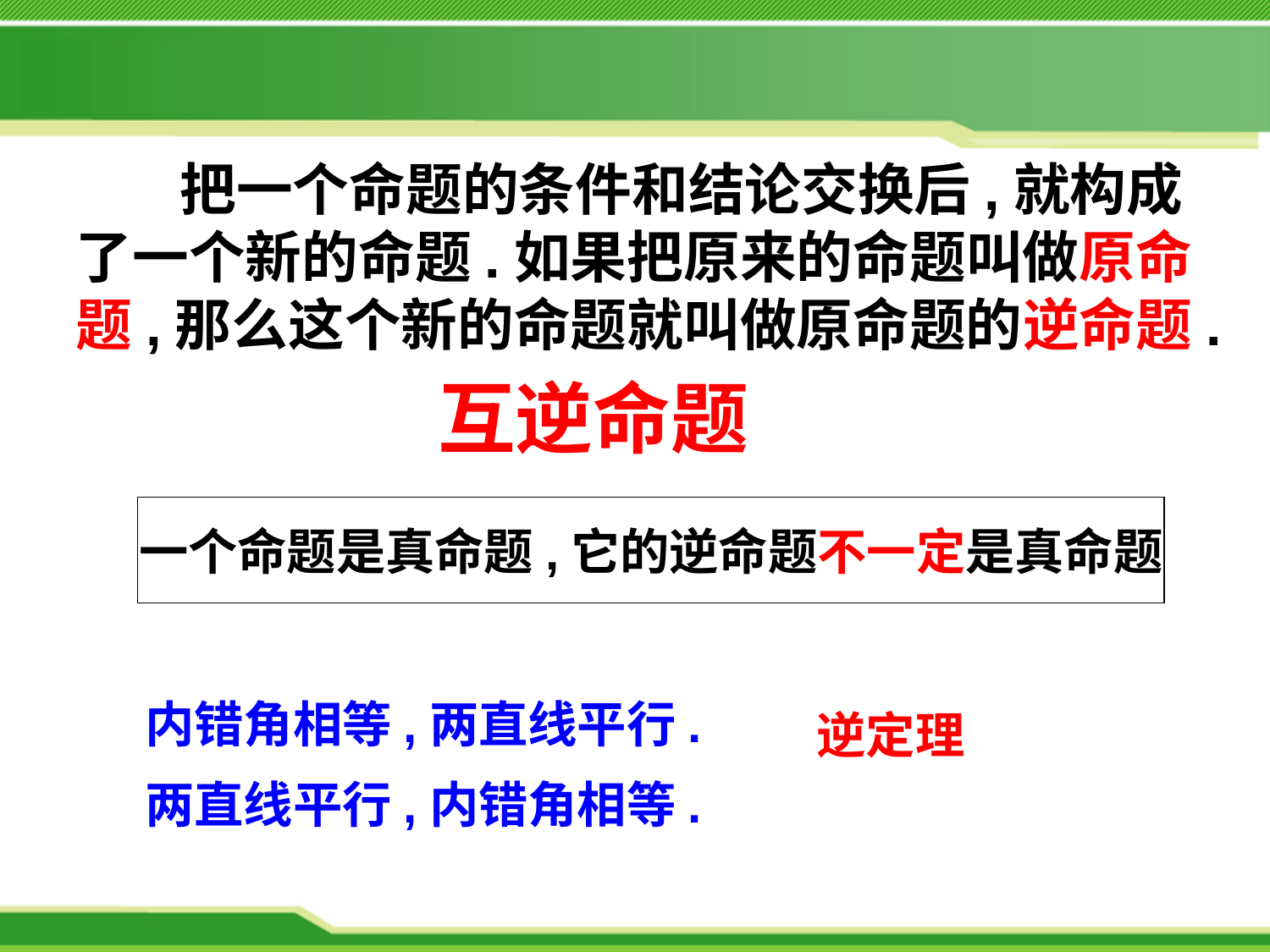

把一个命题的条件和结论交换后,就构成了一个新的命题.如果把原来的命题叫做原命题,那么这个新的命题就叫做原命题的逆命题.
互逆命题
一个命题是真命题,它的逆命题不一定是真命题
内错角相等,两直线平行.
两直线平行,内错角相等.
逆定理